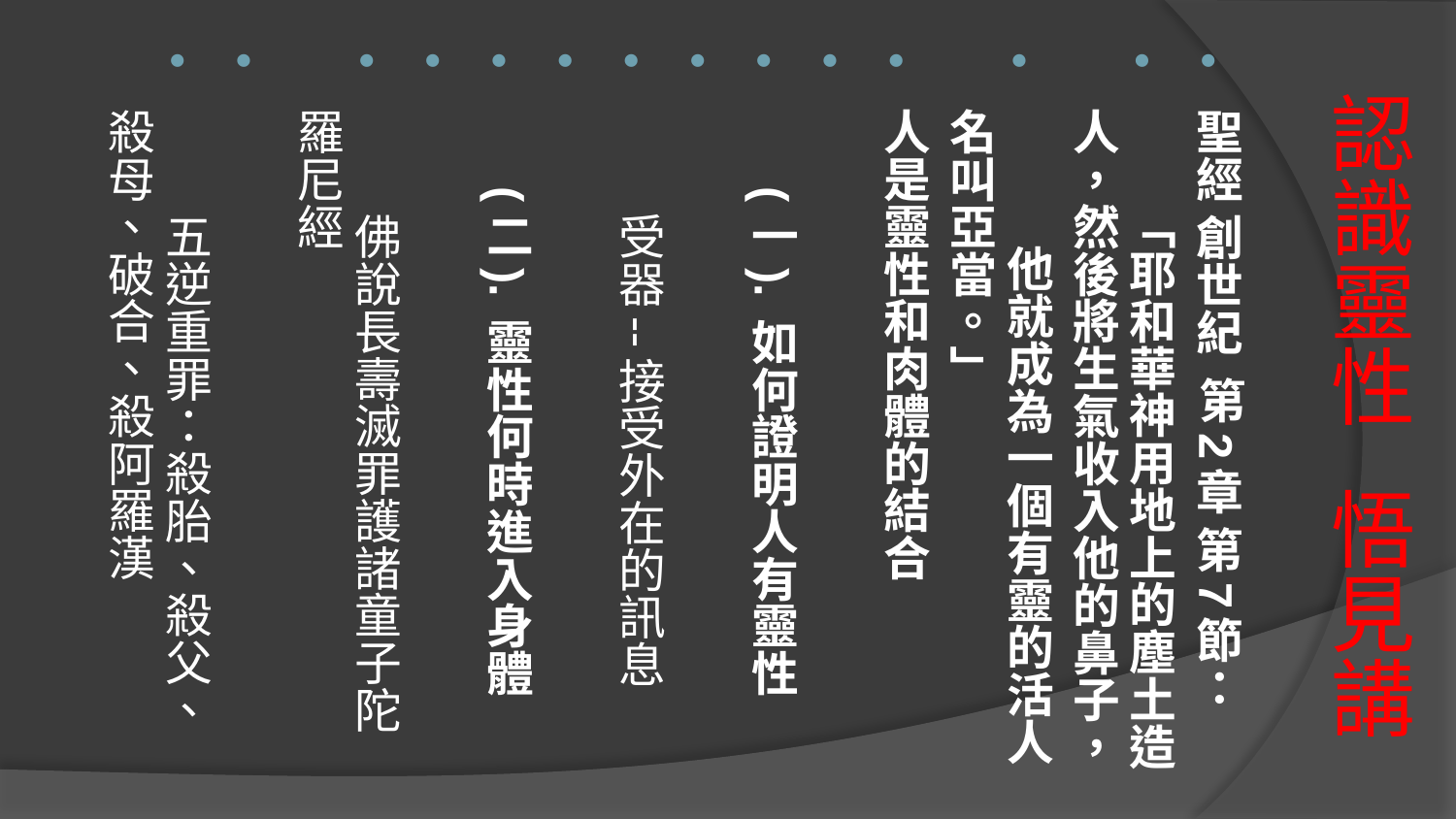

聖經 創世紀  第2章 第7節：
        「耶和華神用地上的塵土造人，然後將生氣收入他的鼻子，
            他就成為一個有靈的活人名叫亞當。」
人是靈性和肉體的結合

      (一). 如何證明人有靈性

         受器--接受外在的訊息

      (二). 靈性何時進入身體

         佛說長壽滅罪護諸童子陀羅尼經

         五逆重罪：殺胎、殺父、殺母、破合、殺阿羅漢

# 認識靈性   悟見講